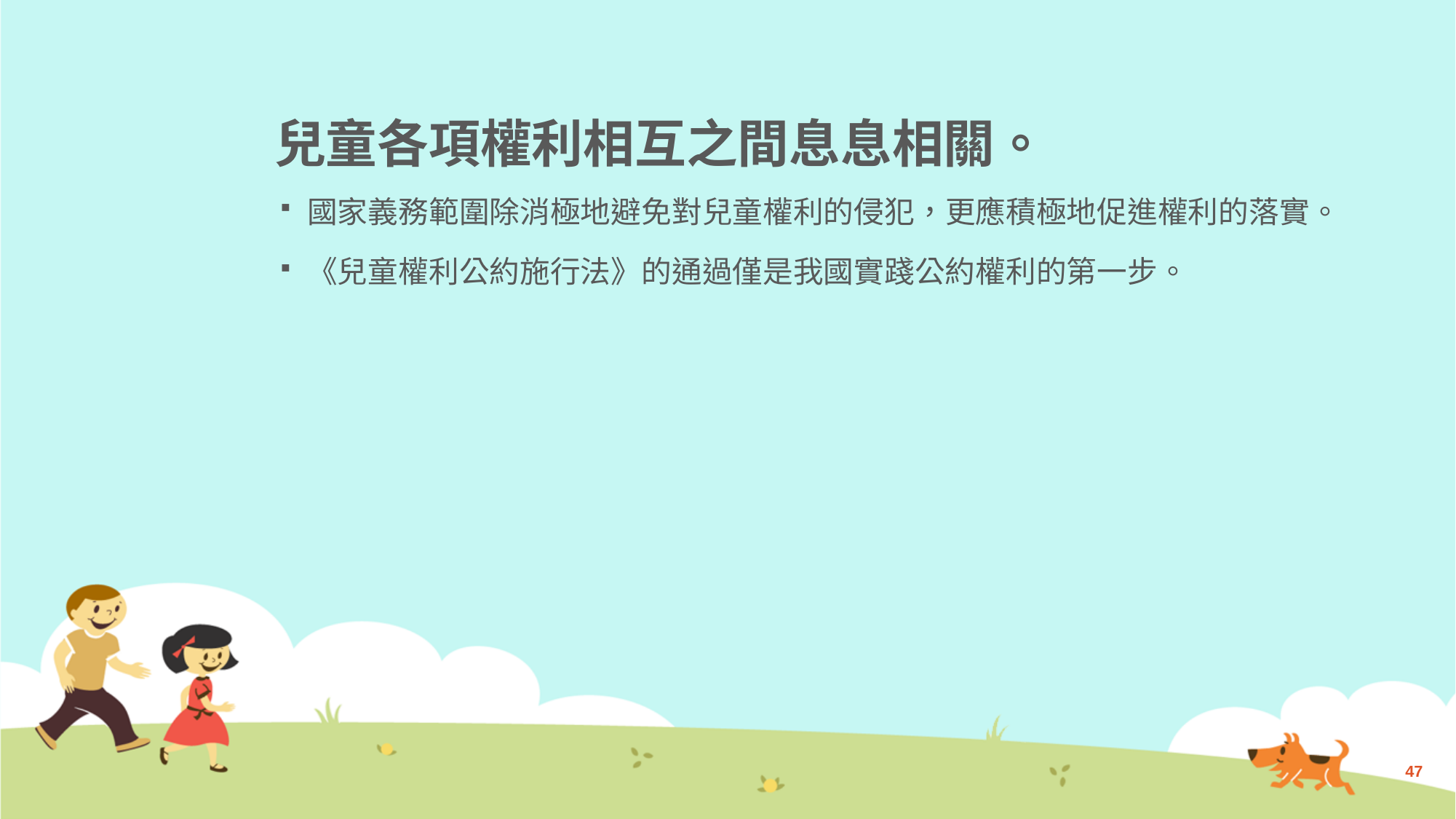

# 兒童各項權利相互之間息息相關。
國家義務範圍除消極地避免對兒童權利的侵犯，更應積極地促進權利的落實。
《兒童權利公約施行法》的通過僅是我國實踐公約權利的第一步。
47